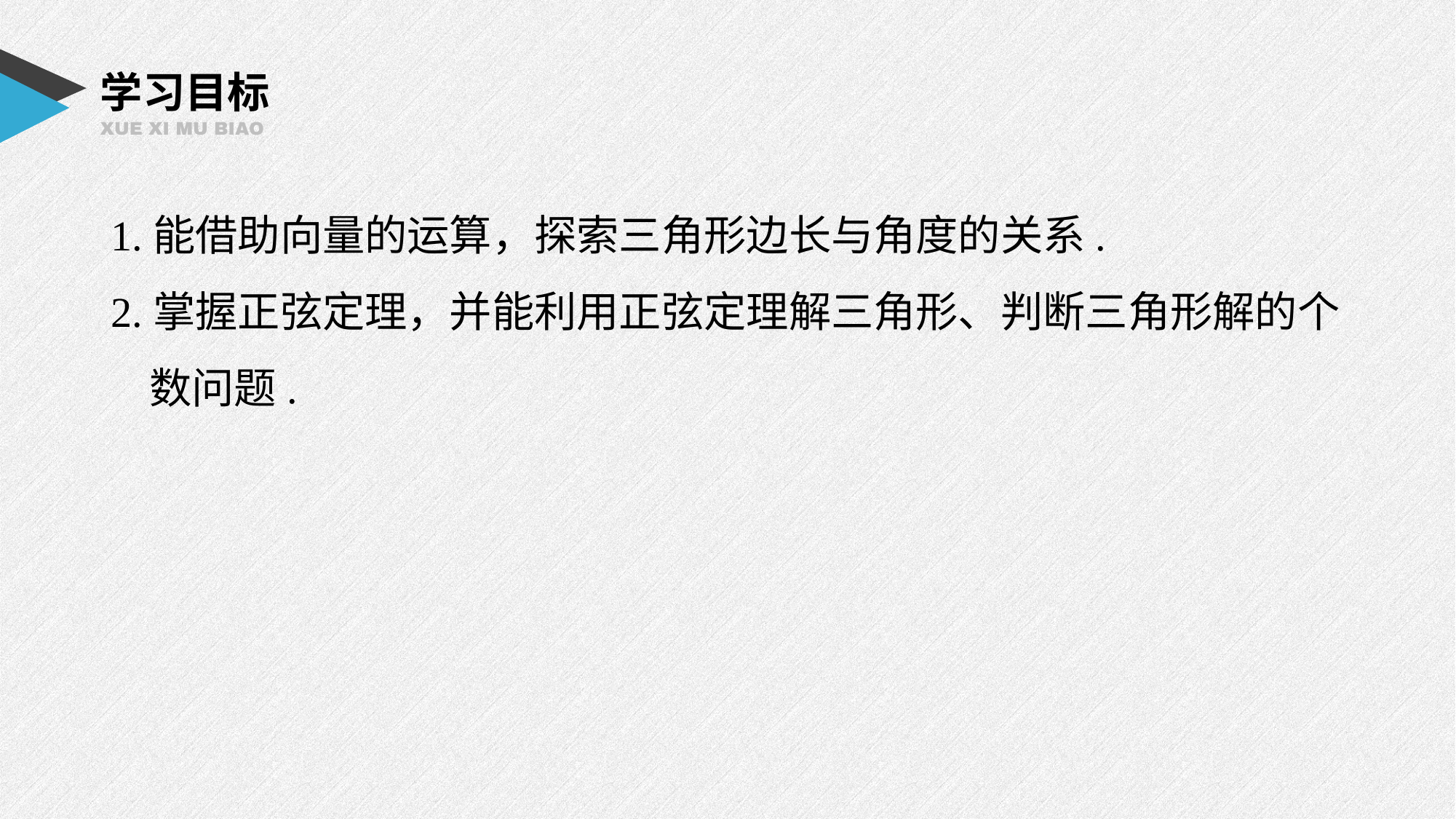

学习目标

XUE XI MU BIAO
1.能借助向量的运算，探索三角形边长与角度的关系.
2.掌握正弦定理，并能利用正弦定理解三角形、判断三角形解的个
   数问题.